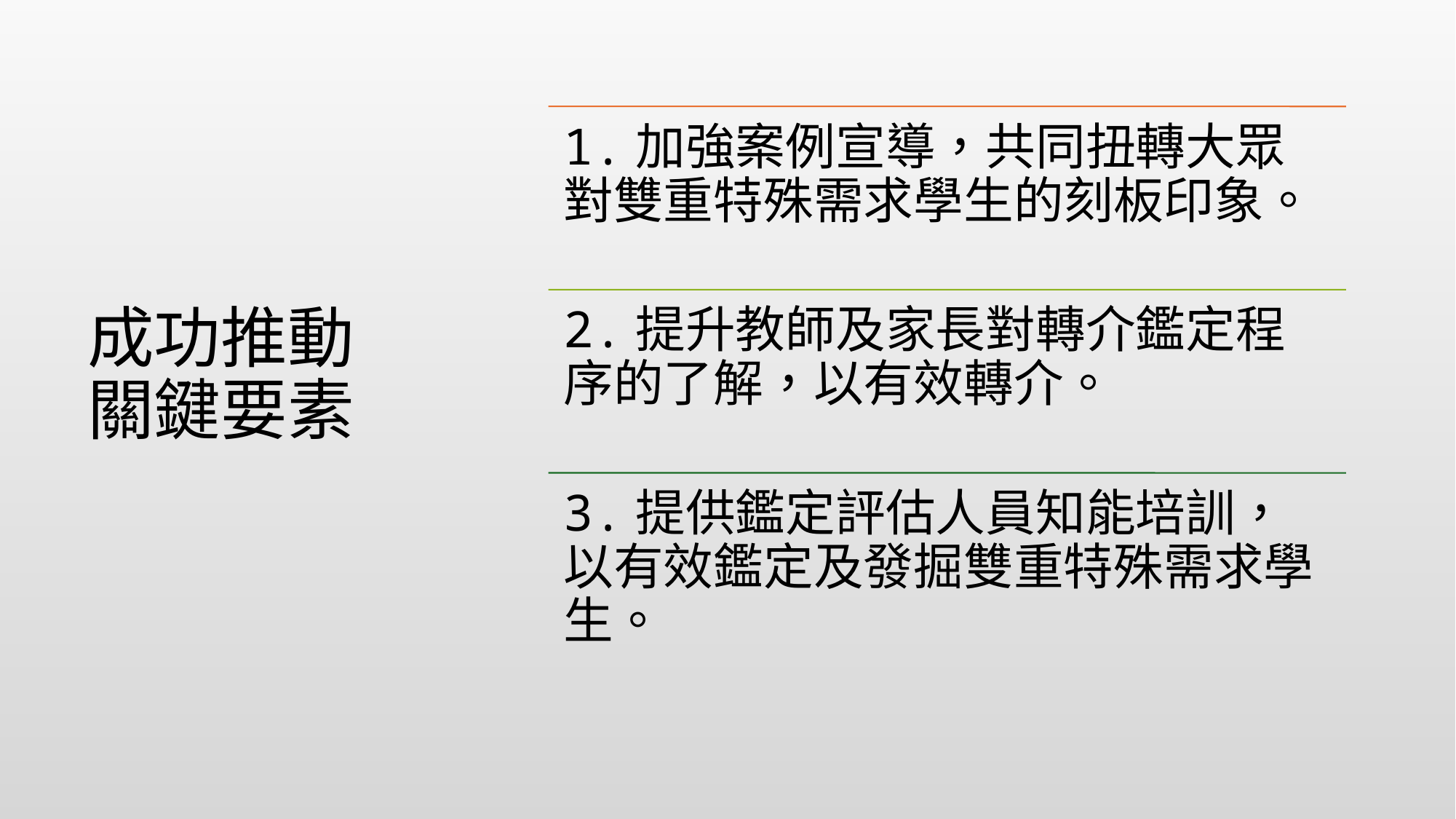

1.加強案例宣導，共同扭轉大眾對雙重特殊需求學生的刻板印象。
2.提升教師及家長對轉介鑑定程序的了解，以有效轉介。
3.提供鑑定評估人員知能培訓，以有效鑑定及發掘雙重特殊需求學生。
# 成功推動關鍵要素